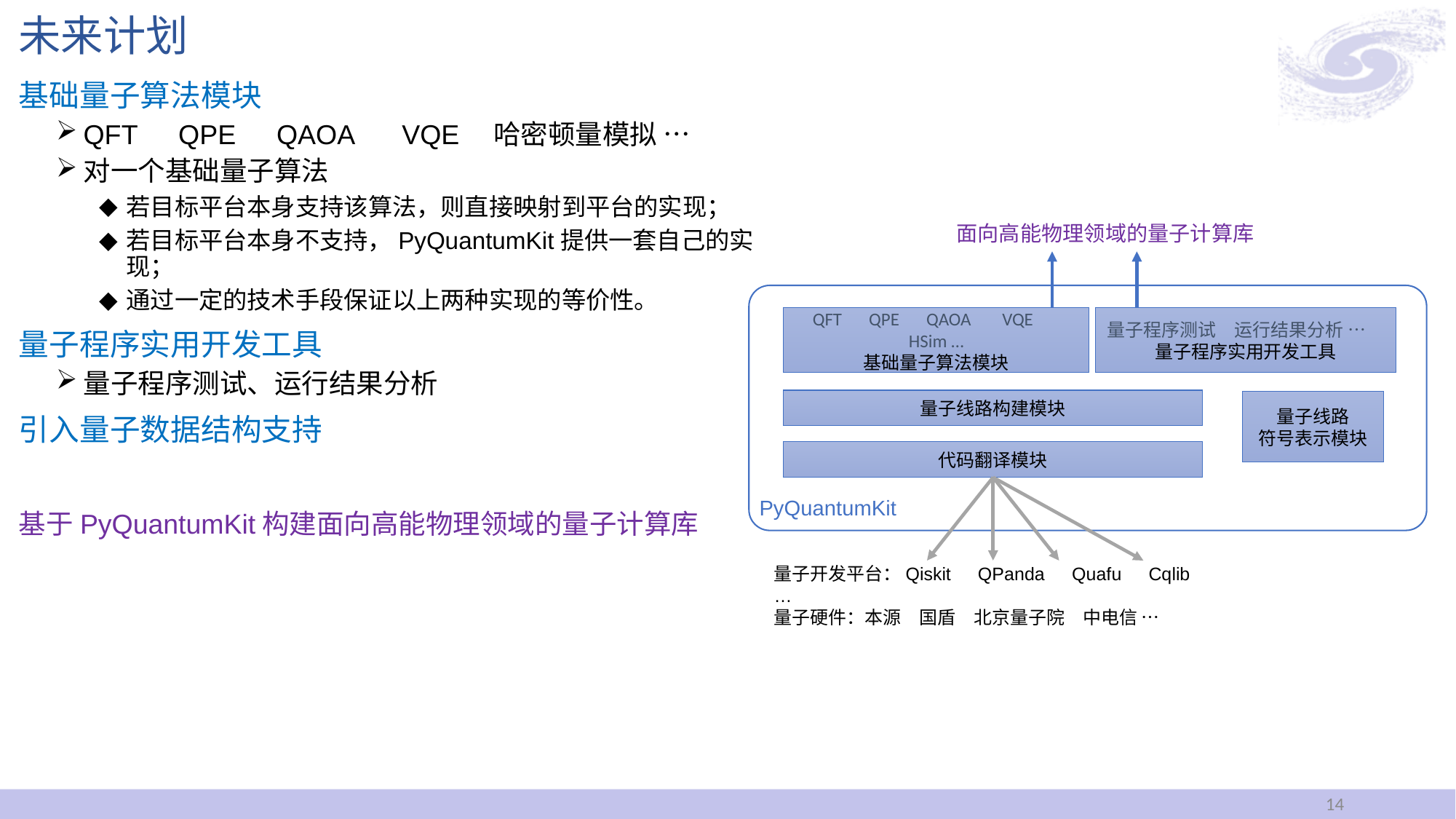

# 未来计划
基础量子算法模块
QFT　QPE　QAOA　 VQE　哈密顿量模拟 …
对一个基础量子算法
若目标平台本身支持该算法，则直接映射到平台的实现；
若目标平台本身不支持，PyQuantumKit提供一套自己的实现；
通过一定的技术手段保证以上两种实现的等价性。
量子程序实用开发工具
量子程序测试、运行结果分析
引入量子数据结构支持

基于PyQuantumKit构建面向高能物理领域的量子计算库

面向高能物理领域的量子计算库
PyQuantumKit
QFT　QPE　QAOA　 VQE　HSim …
基础量子算法模块
量子程序测试　运行结果分析 …
量子程序实用开发工具
量子线路构建模块
量子线路
符号表示模块
代码翻译模块
量子开发平台：Qiskit　QPanda　Quafu　Cqlib …
量子硬件：本源　国盾　北京量子院　中电信 …
14